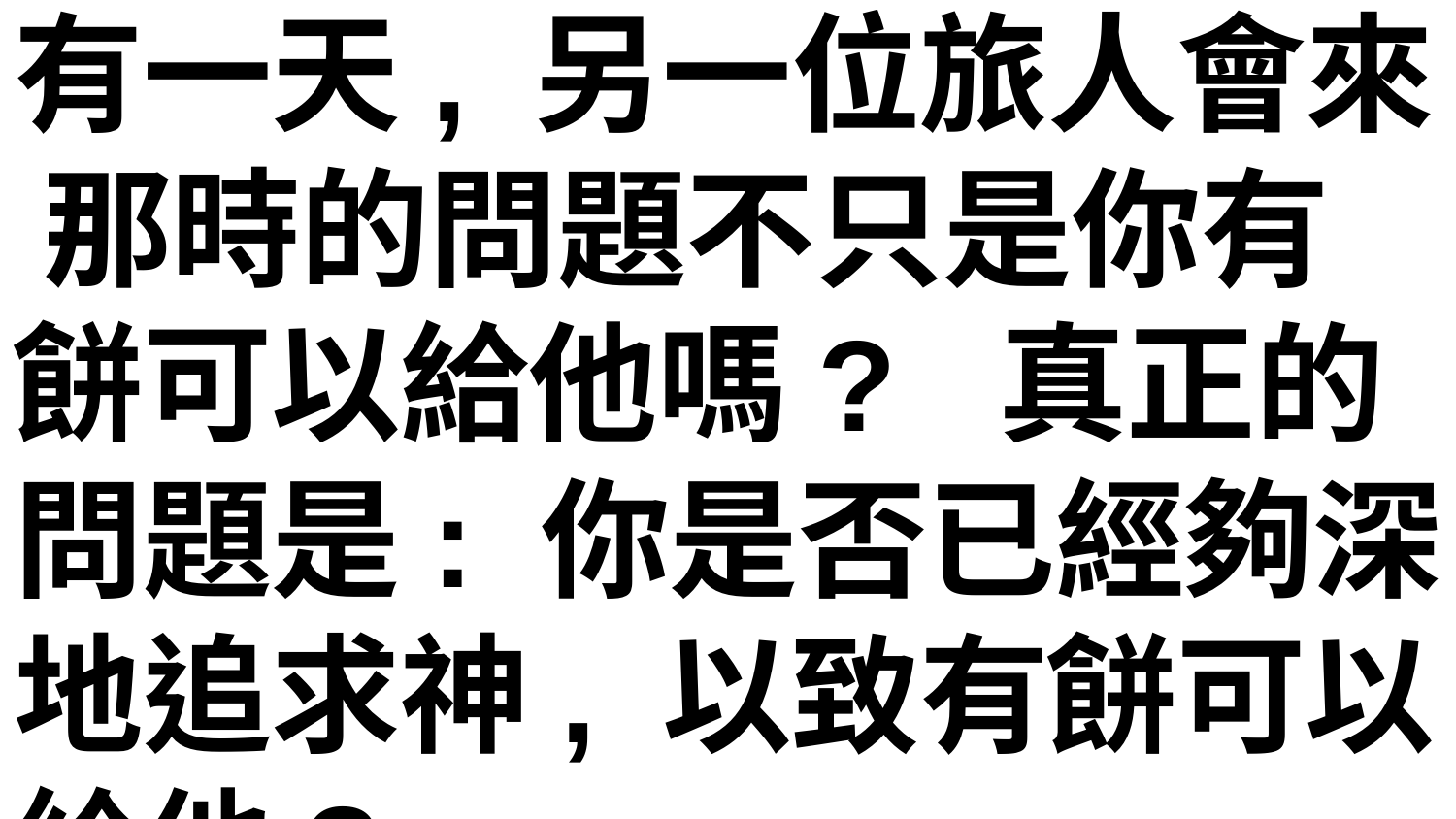

有一天, 另一位旅人會來。 那時的問題不只是你有餅可以給他嗎?  真正的問題是: 你是否已經夠深地追求神, 以致有餅可以給他?